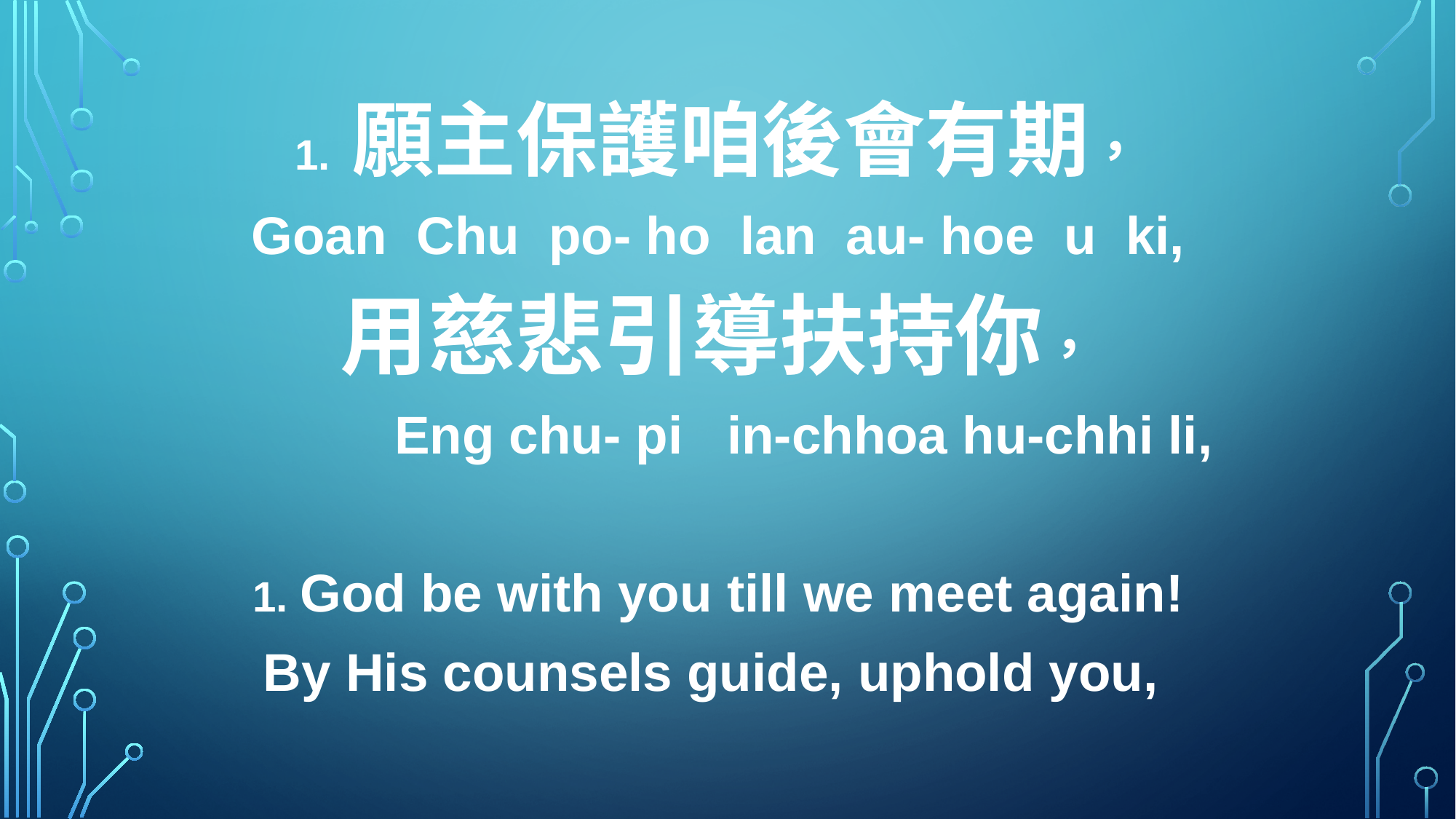

1. 願主保護咱後會有期，
Goan  Chu  po- ho  lan  au- hoe  u  ki,
用慈悲引導扶持你，
                  Eng chu- pi   in-chhoa hu-chhi li,

1. God be with you till we meet again!
By His counsels guide, uphold you,